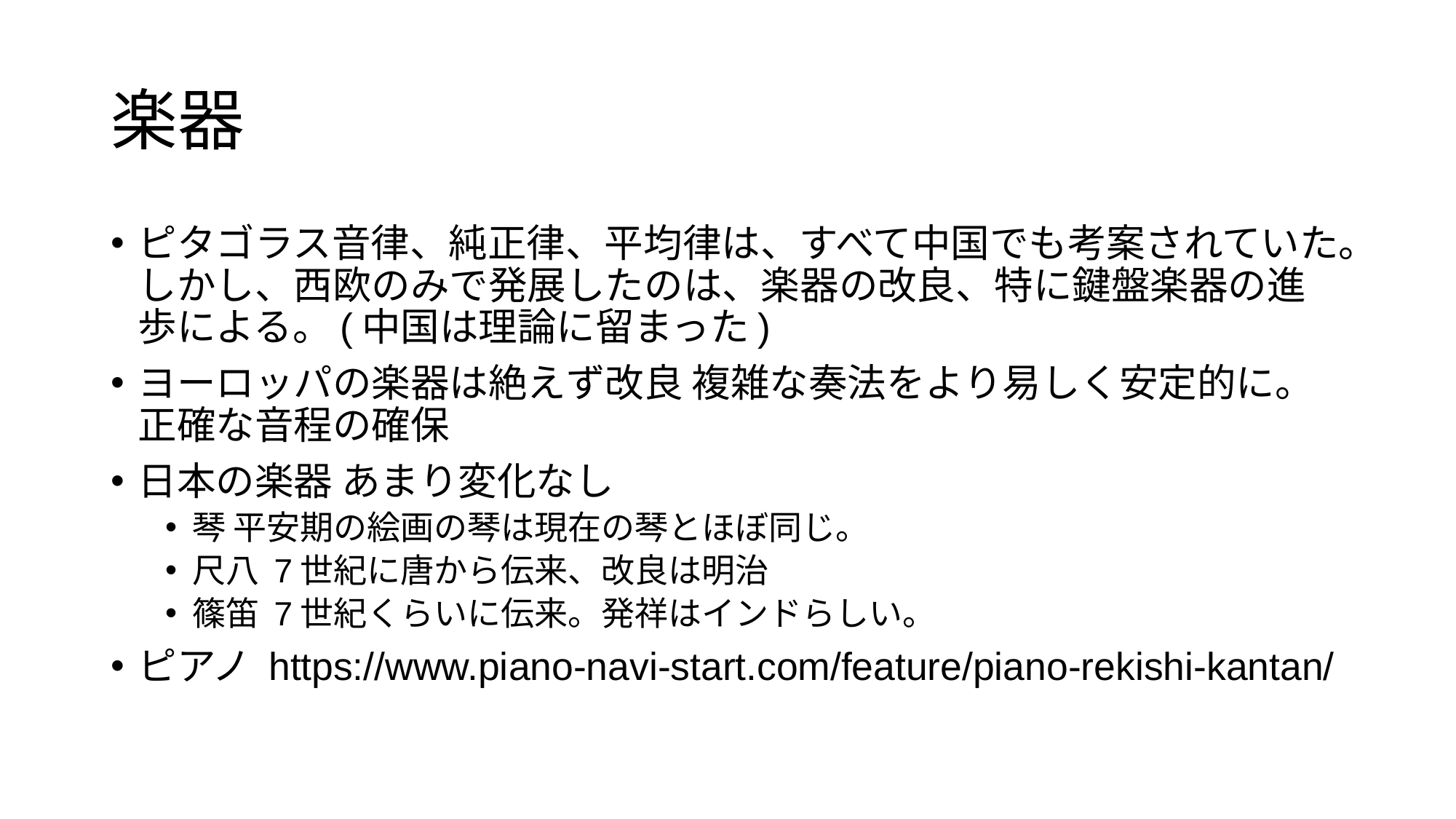

# 楽器
ピタゴラス音律、純正律、平均律は、すべて中国でも考案されていた。しかし、西欧のみで発展したのは、楽器の改良、特に鍵盤楽器の進歩による。(中国は理論に留まった)
ヨーロッパの楽器は絶えず改良 複雑な奏法をより易しく安定的に。正確な音程の確保
日本の楽器 あまり変化なし
琴 平安期の絵画の琴は現在の琴とほぼ同じ。
尺八 7世紀に唐から伝来、改良は明治
篠笛 7世紀くらいに伝来。発祥はインドらしい。
ピアノ https://www.piano-navi-start.com/feature/piano-rekishi-kantan/